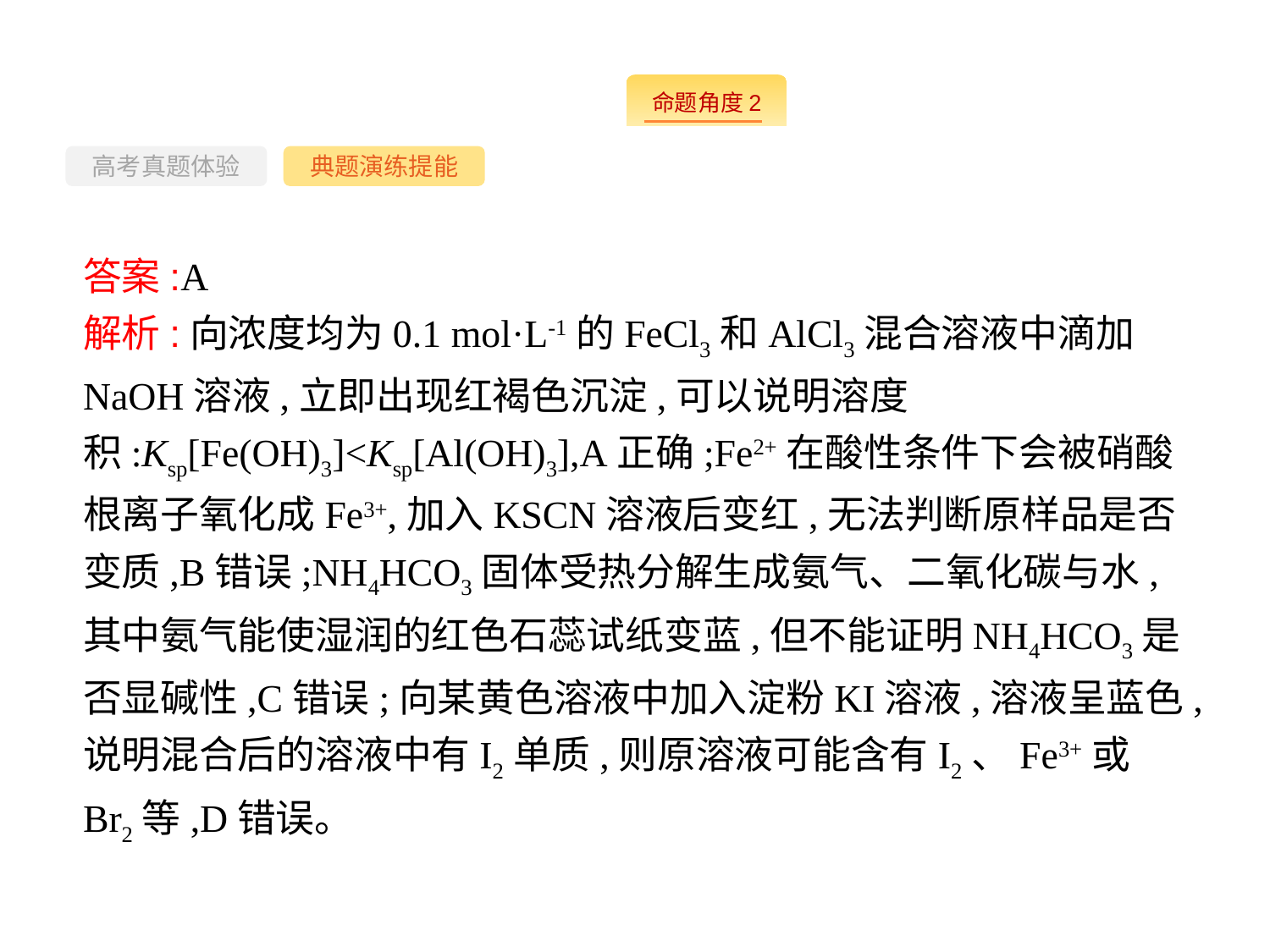

-48-
高考真题体验
典题演练提能
答案:A
解析:向浓度均为0.1 mol·L-1的FeCl3和AlCl3混合溶液中滴加NaOH溶液,立即出现红褐色沉淀,可以说明溶度积:Ksp[Fe(OH)3]<Ksp[Al(OH)3],A正确;Fe2+在酸性条件下会被硝酸根离子氧化成Fe3+,加入KSCN溶液后变红,无法判断原样品是否变质,B错误;NH4HCO3固体受热分解生成氨气、二氧化碳与水,其中氨气能使湿润的红色石蕊试纸变蓝,但不能证明NH4HCO3是否显碱性,C错误;向某黄色溶液中加入淀粉KI溶液,溶液呈蓝色,说明混合后的溶液中有I2单质,则原溶液可能含有I2、Fe3+或Br2等,D错误。